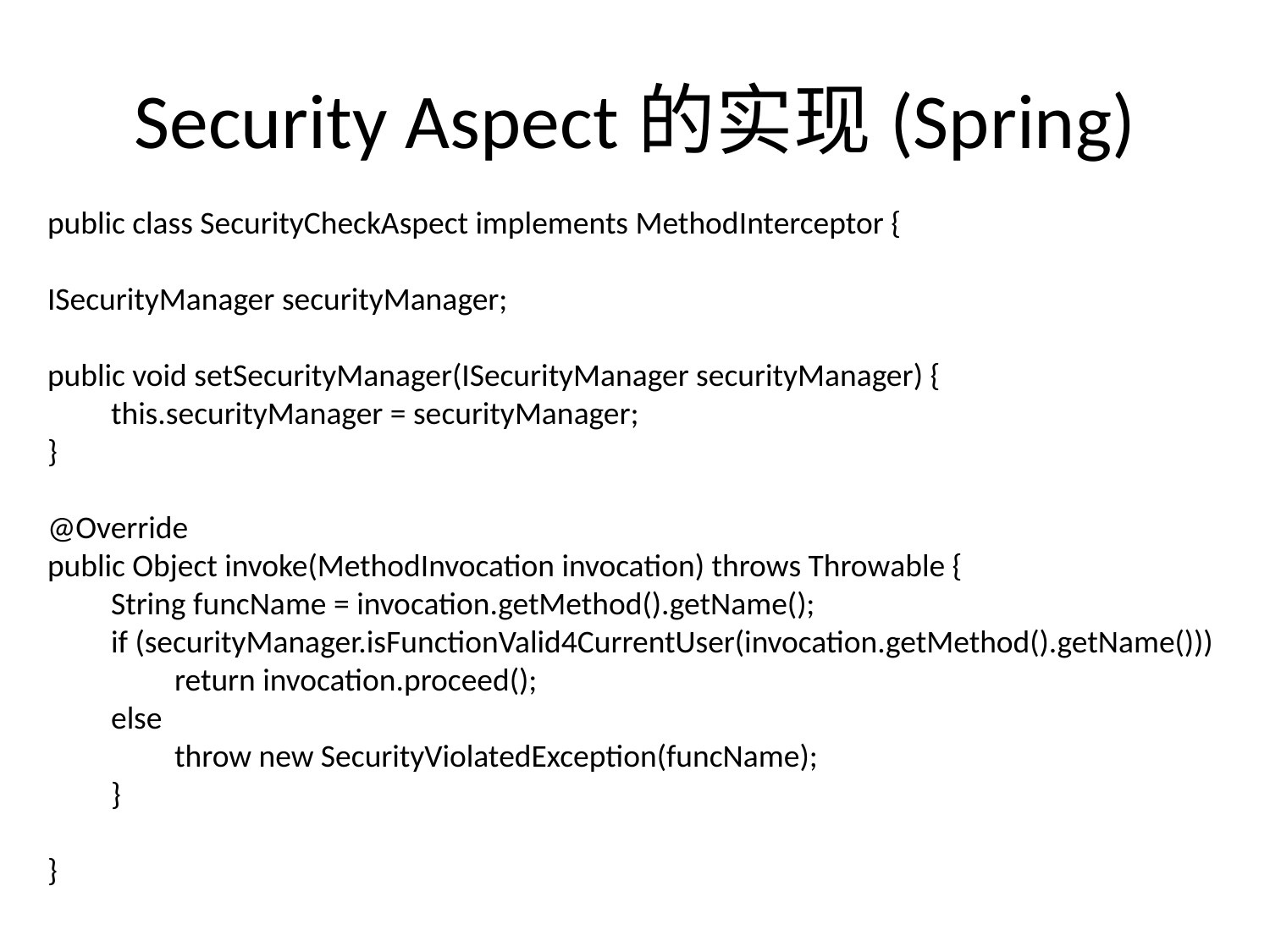

# Security Aspect的实现(Spring)
public class SecurityCheckAspect implements MethodInterceptor {

ISecurityManager securityManager;

public void setSecurityManager(ISecurityManager securityManager) {
this.securityManager = securityManager;
}

@Override
public Object invoke(MethodInvocation invocation) throws Throwable {
String funcName = invocation.getMethod().getName();
if (securityManager.isFunctionValid4CurrentUser(invocation.getMethod().getName()))
return invocation.proceed();
else
throw new SecurityViolatedException(funcName);
}

}